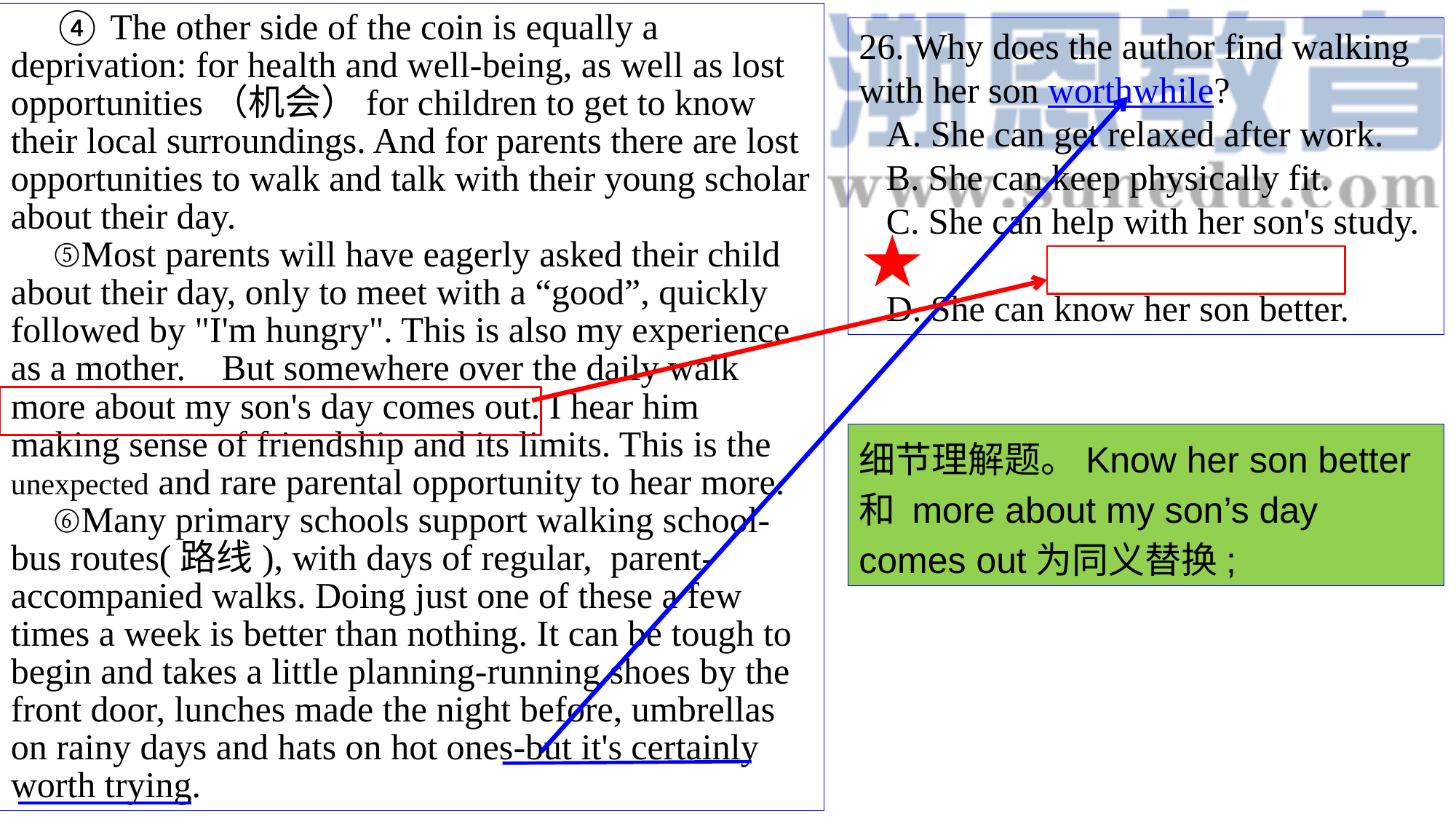

④ The other side of the coin is equally a deprivation: for health and well-being, as well as lost opportunities（机会）for children to get to know their local surroundings. And for parents there are lost opportunities to walk and talk with their young scholar about their day.
⑤Most parents will have eagerly asked their child about their day, only to meet with a “good”, quickly followed by "I'm hungry". This is also my experience as a mother.    But somewhere over the daily walk more about my son's day comes out. I hear him making sense of friendship and its limits. This is the unexpected and rare parental opportunity to hear more.
⑥Many primary schools support walking school-bus routes(路线), with days of regular,  parent-accompanied walks. Doing just one of these a few times a week is better than nothing. It can be tough to begin and takes a little planning-running shoes by the front door, lunches made the night before, umbrellas on rainy days and hats on hot ones-but it's certainly worth trying.
26. Why does the author find walking with her son worthwhile?
   A. She can get relaxed after work.
   B. She can keep physically fit.
   C. She can help with her son's study.
   D. She can know her son better.

细节理解题。Know her son better和 more about my son’s day comes out为同义替换;